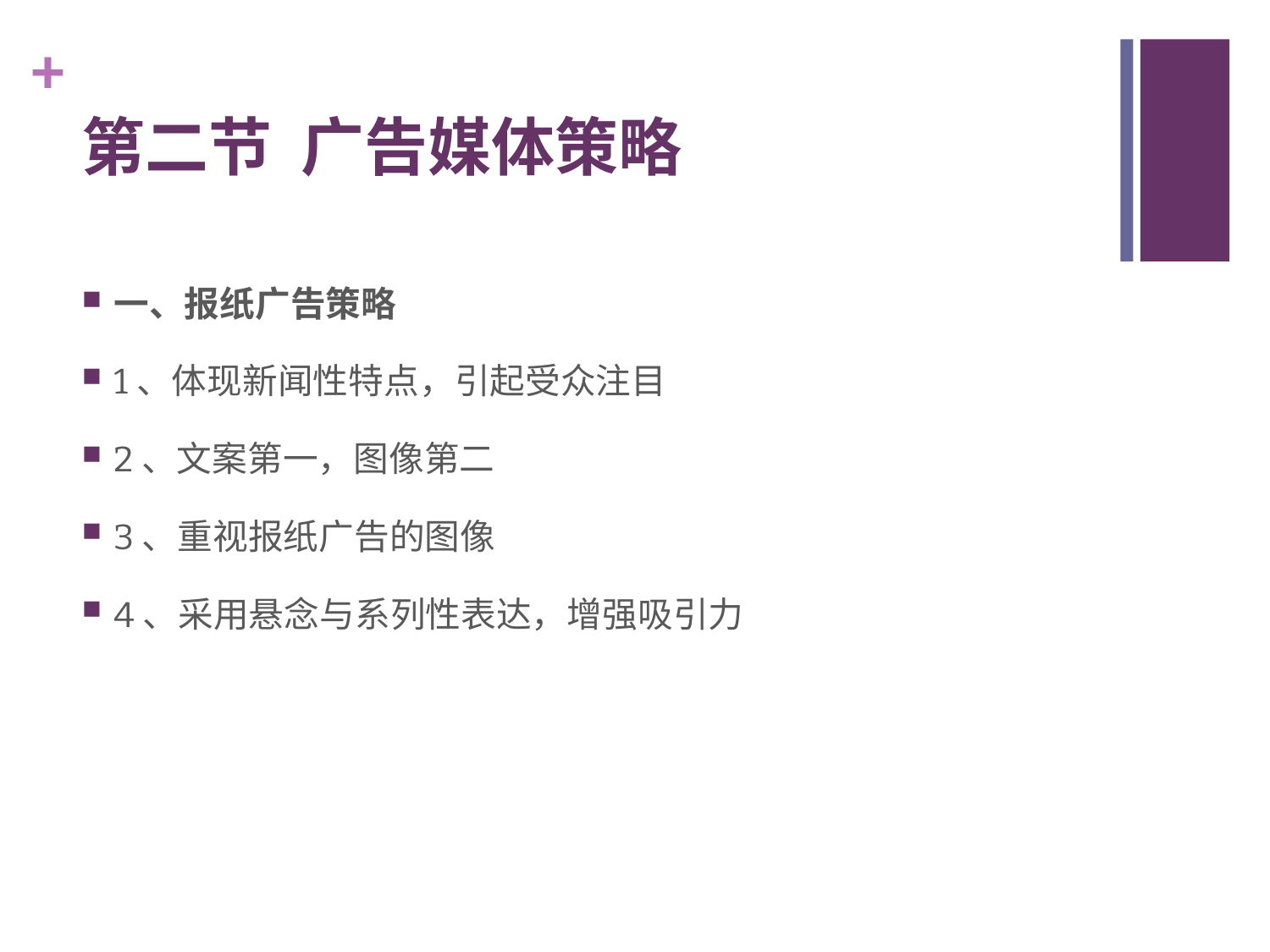

# 第二节  广告媒体策略
一、报纸广告策略
1、体现新闻性特点，引起受众注目
2、文案第一，图像第二
3、重视报纸广告的图像
4、采用悬念与系列性表达，增强吸引力